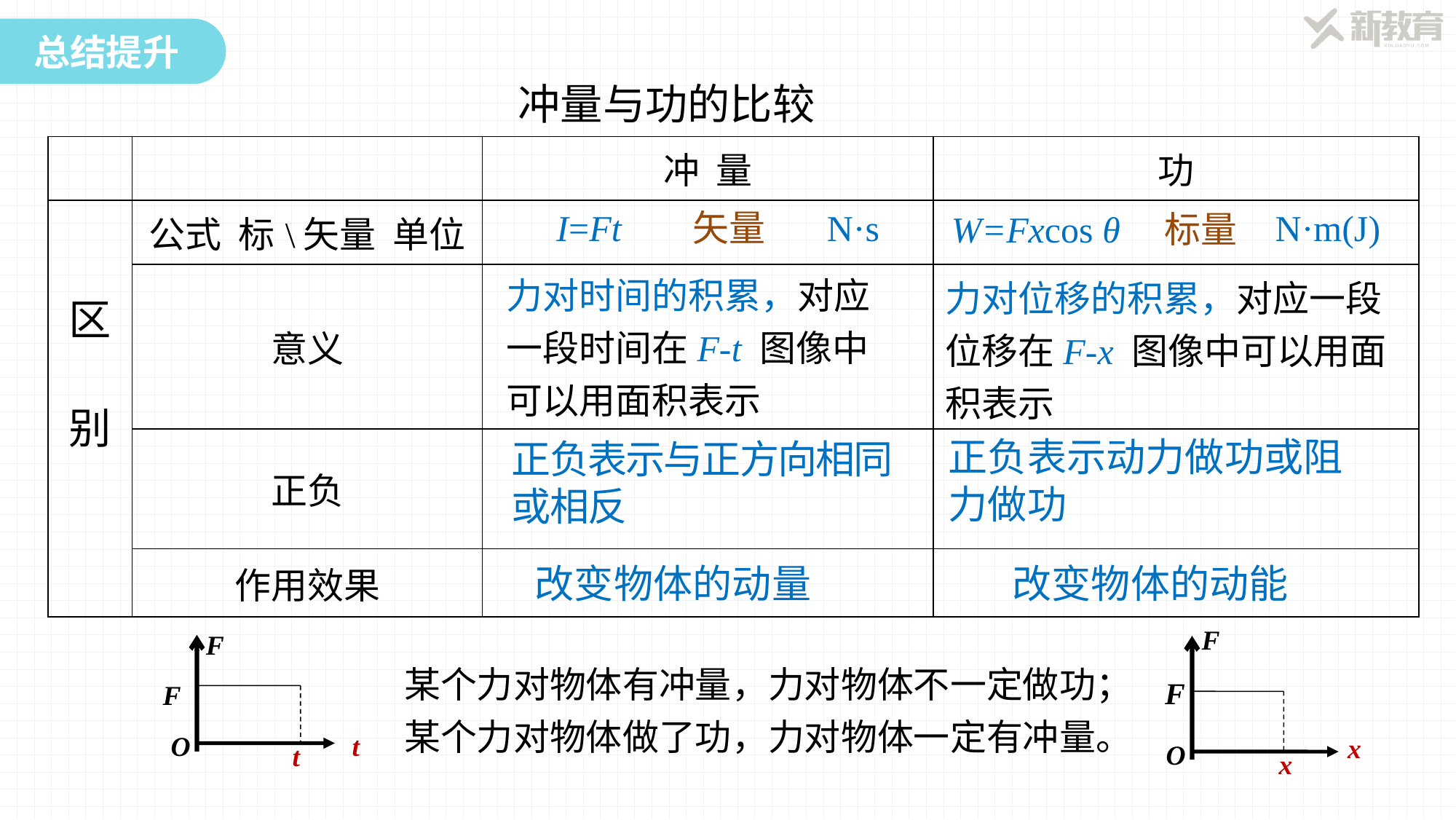

冲量与功的比较
|  |  | 冲 量 | 功 |
| --- | --- | --- | --- |
| 区 别 | 公式 标\矢量 单位 |  |  |
|  | 意义 |  |  |
|  | 正负 |  |  |
|  | 作用效果 |  |  |
N·m(J)
I=Ft
矢量
N·s
W=Fxcos θ
标量
力对时间的积累，对应一段时间在F-t 图像中可以用面积表示
力对位移的积累，对应一段位移在F-x 图像中可以用面积表示
正负表示动力做功或阻力做功
正负表示与正方向相同或相反
改变物体的动量
改变物体的动能
F

F

x
O

x

F

F

O

t

t

某个力对物体有冲量，力对物体不一定做功；
某个力对物体做了功，力对物体一定有冲量。